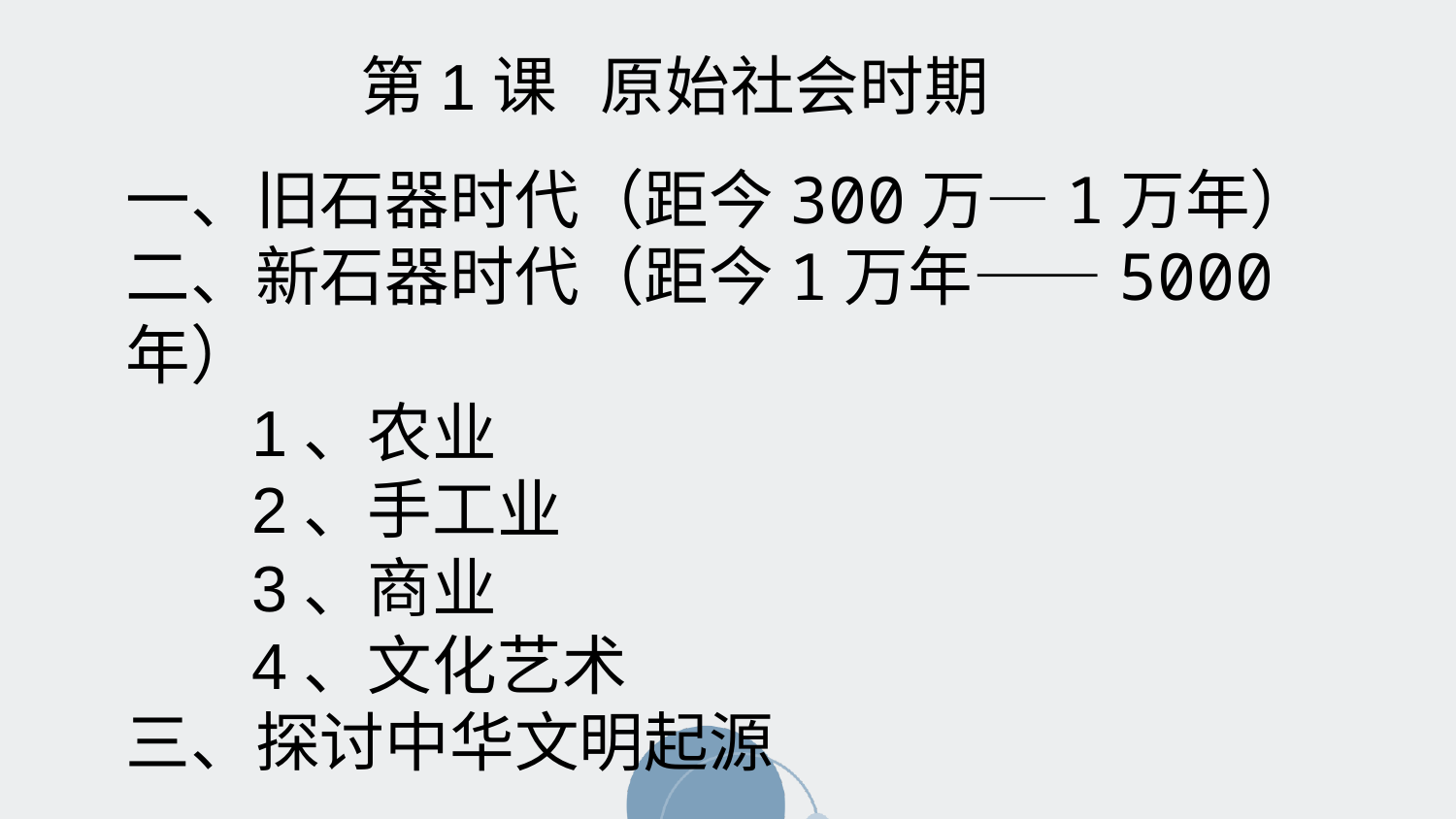

第1课   原始社会时期
一、旧石器时代（距今300万—1万年）
二、新石器时代（距今1万年——5000年）
       1、农业
       2、手工业
       3、商业
       4、文化艺术
三、探讨中华文明起源